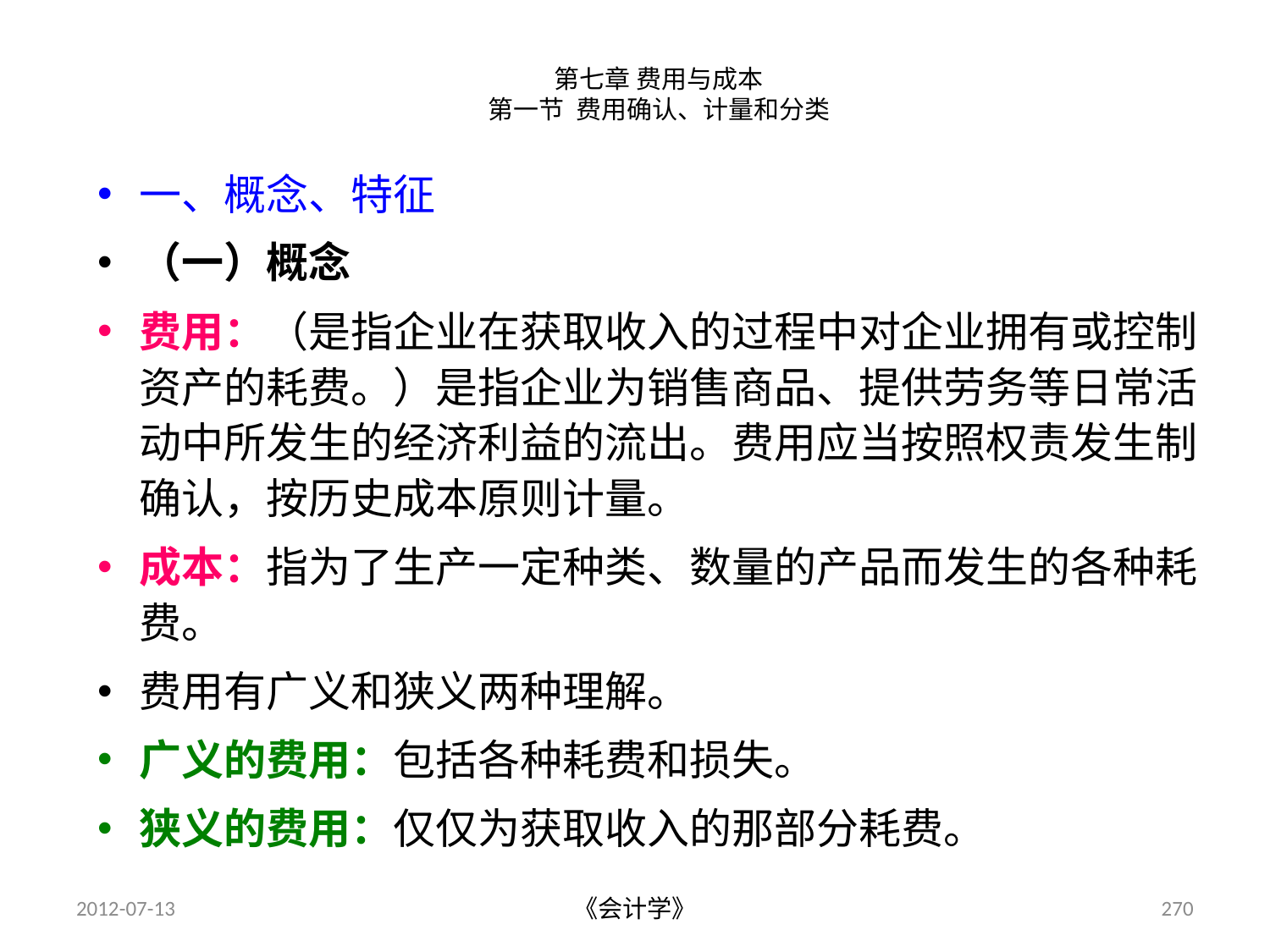

# 第七章 费用与成本 第一节  费用确认、计量和分类
一、概念、特征
（一）概念
费用：（是指企业在获取收入的过程中对企业拥有或控制资产的耗费。）是指企业为销售商品、提供劳务等日常活动中所发生的经济利益的流出。费用应当按照权责发生制确认，按历史成本原则计量。
成本：指为了生产一定种类、数量的产品而发生的各种耗费。
费用有广义和狭义两种理解。
广义的费用：包括各种耗费和损失。
狭义的费用：仅仅为获取收入的那部分耗费。
2012-07-13
《会计学》
270